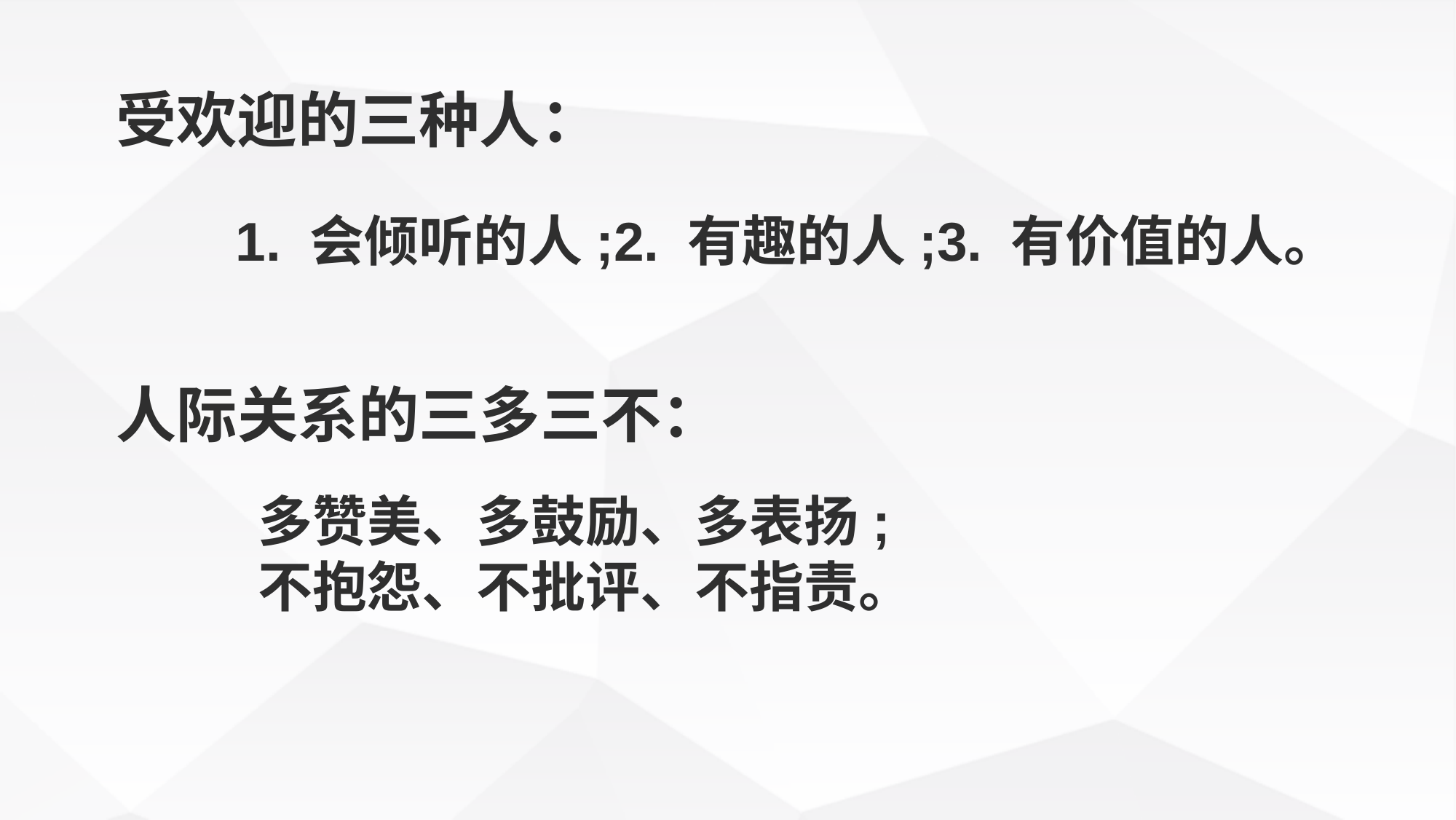

受欢迎的三种人：
1. 会倾听的人;2. 有趣的人;3. 有价值的人。
人际关系的三多三不：
多赞美、多鼓励、多表扬;
不抱怨、不批评、不指责。